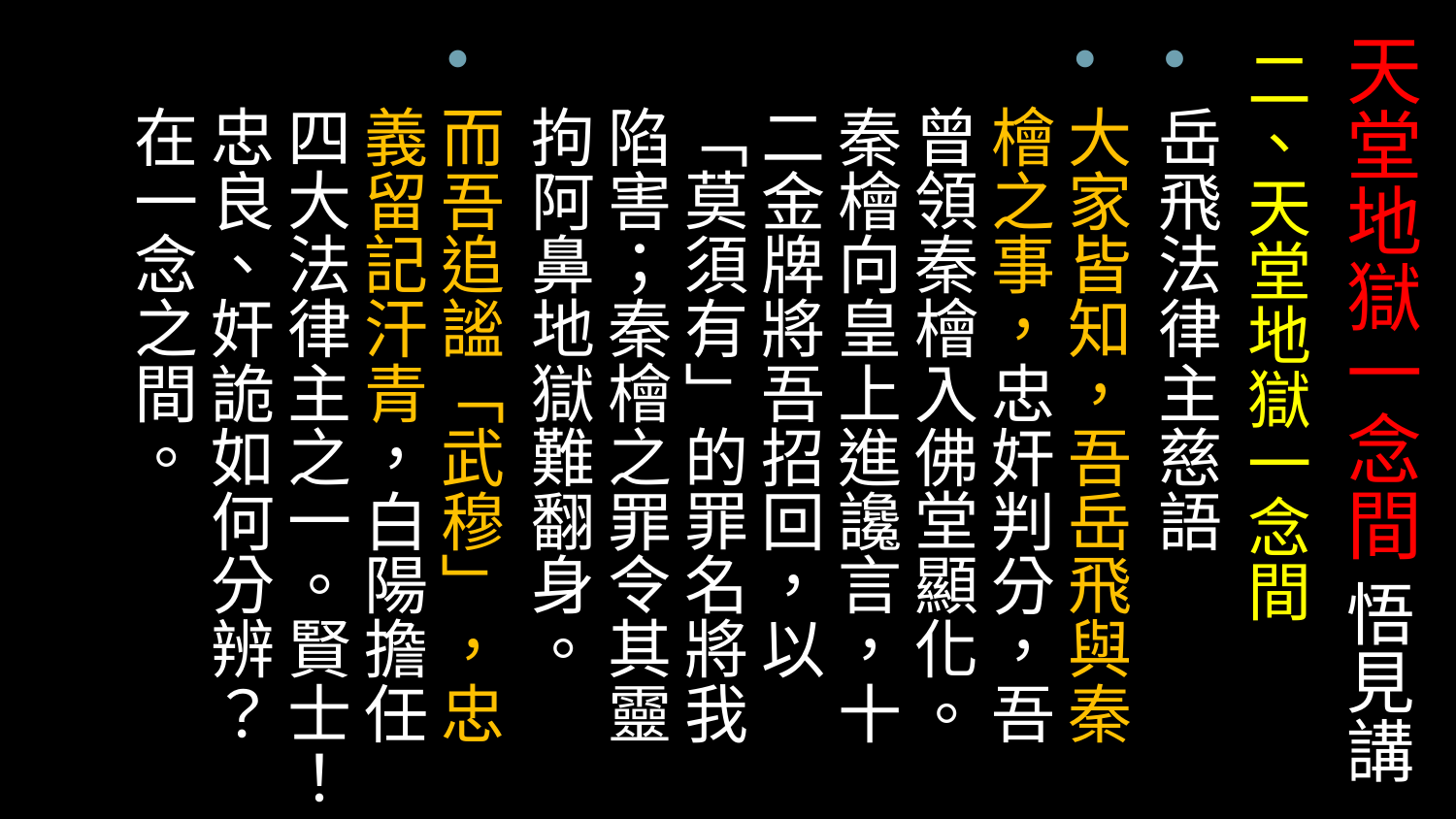

# 天堂地獄一念間 悟見講
二、天堂地獄一念間
岳飛法律主慈語
大家皆知，吾岳飛與秦檜之事，忠奸判分，吾曾領秦檜入佛堂顯化。秦檜向皇上進讒言，十二金牌將吾招回，以 「莫須有」的罪名將我陷害；秦檜之罪令其靈拘阿鼻地獄難翻身。
而吾追謐「武穆」，忠義留記汗青，白陽擔任四大法律主之一。賢士！忠良、奸詭如何分辨？在一念之間。